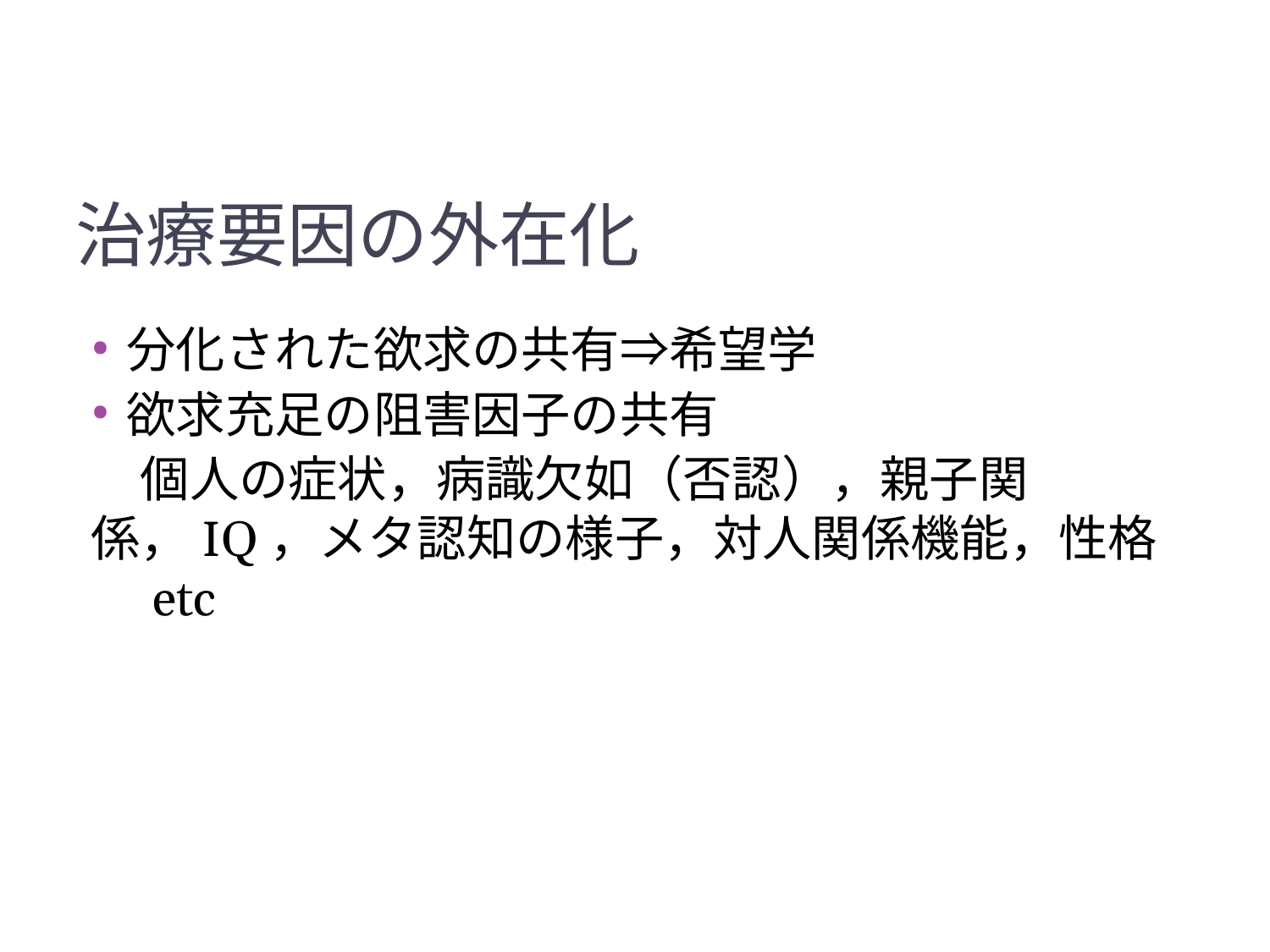

# 治療要因の外在化
分化された欲求の共有⇒希望学
欲求充足の阻害因子の共有
　個人の症状，病識欠如（否認），親子関係，IQ，メタ認知の様子，対人関係機能，性格　etc